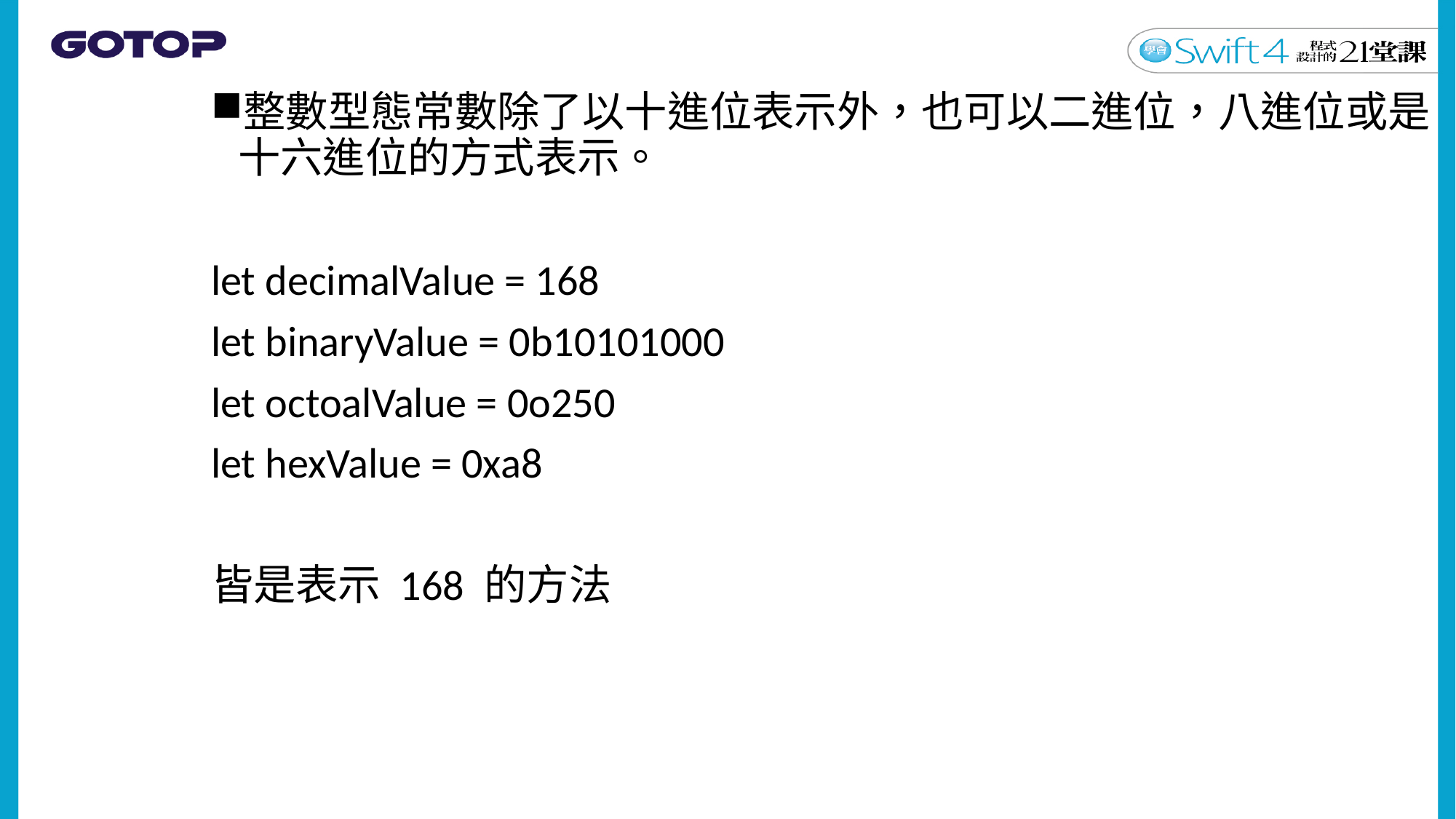

整數型態常數除了以十進位表示外，也可以二進位，八進位或是十六進位的方式表示。

let decimalValue = 168
let binaryValue = 0b10101000
let octoalValue = 0o250
let hexValue = 0xa8

皆是表示 168 的方法